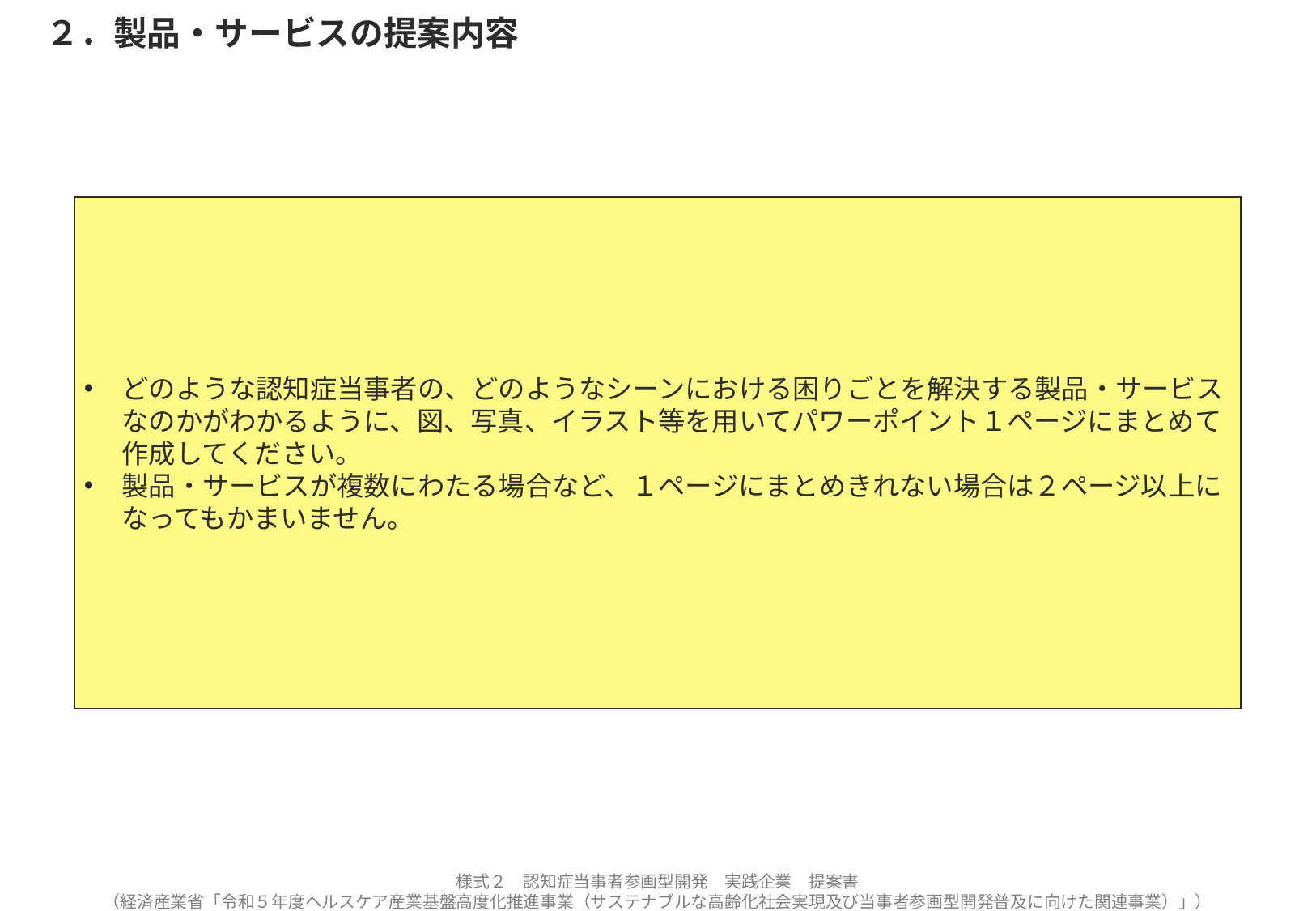

# ２．製品・サービスの提案内容
どのような認知症当事者の、どのようなシーンにおける困りごとを解決する製品・サービスなのかがわかるように、図、写真、イラスト等を用いてパワーポイント１ページにまとめて作成してください。
製品・サービスが複数にわたる場合など、１ページにまとめきれない場合は２ページ以上になってもかまいません。